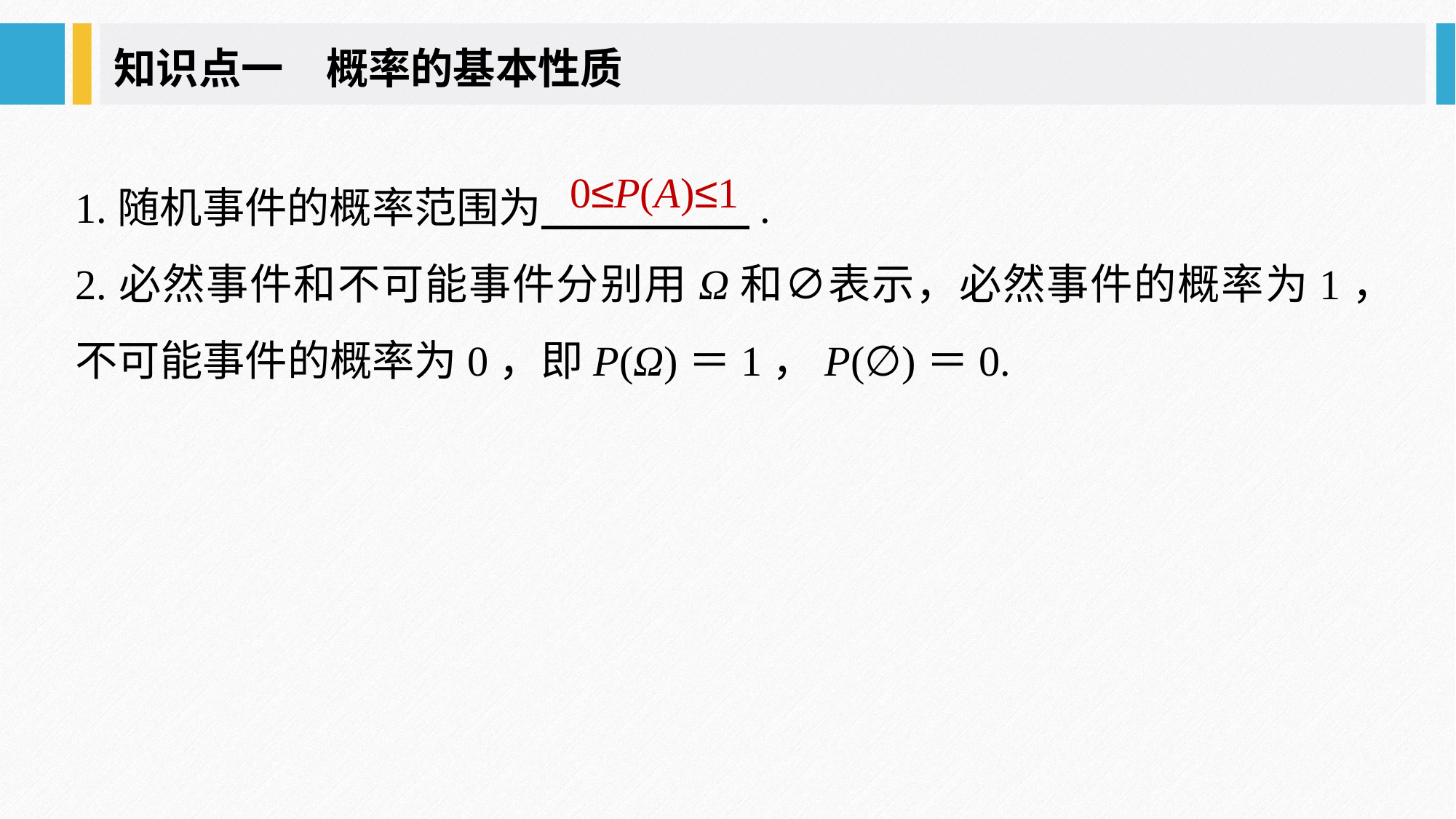

知识点一　概率的基本性质
1.随机事件的概率范围为                      .
2.必然事件和不可能事件分别用Ω和∅表示，必然事件的概率为1，不可能事件的概率为0，即P(Ω)＝1，P(∅)＝0.
0≤P(A)≤1